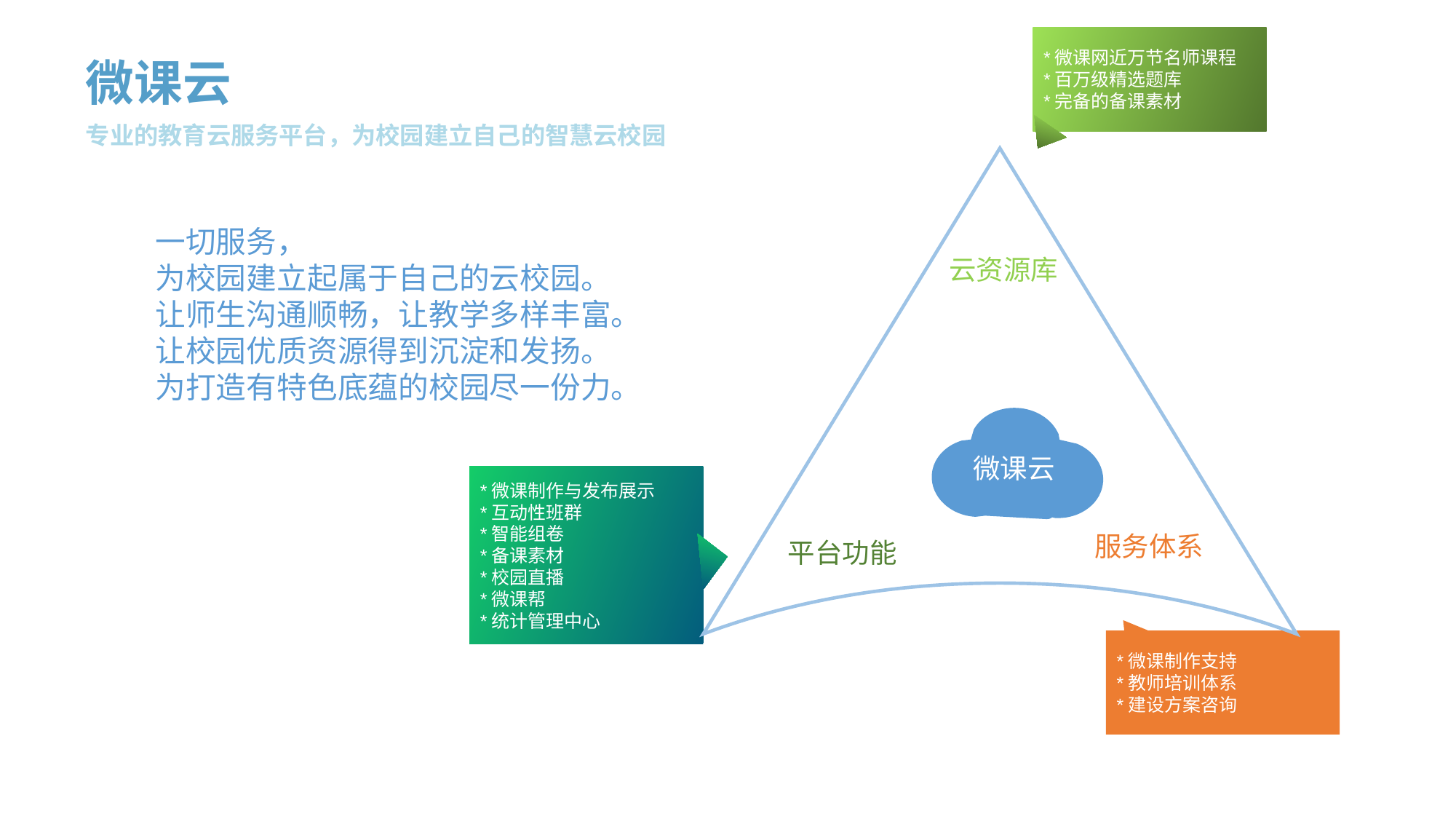

*微课网近万节名师课程
*百万级精选题库
*完备的备课素材
微课云
专业的教育云服务平台，为校园建立自己的智慧云校园

0
一切服务，
为校园建立起属于自己的云校园。
让师生沟通顺畅，让教学多样丰富。
让校园优质资源得到沉淀和发扬。
为打造有特色底蕴的校园尽一份力。
云资源库

微课云
*微课制作与发布展示
*互动性班群
*智能组卷
*备课素材
*校园直播
*微课帮
*统计管理中心
服务体系
平台功能

*微课制作支持
*教师培训体系
*建设方案咨询